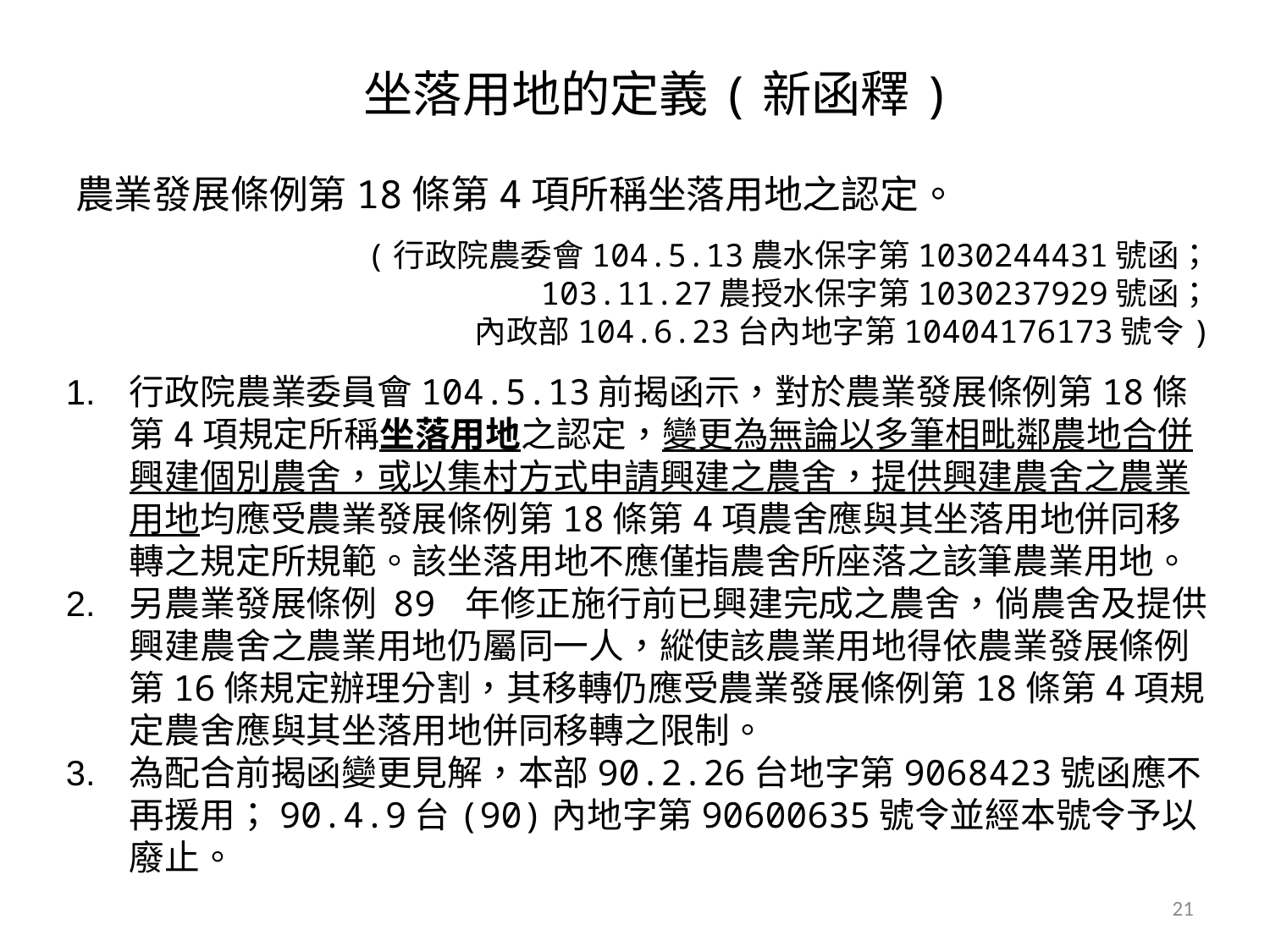

坐落用地的定義(新函釋)
農業發展條例第18條第4項所稱坐落用地之認定。
(行政院農委會104.5.13農水保字第1030244431號函；
	     103.11.27農授水保字第1030237929號函；
	內政部104.6.23台內地字第10404176173號令)
行政院農業委員會104.5.13前揭函示，對於農業發展條例第18條第4項規定所稱坐落用地之認定，變更為無論以多筆相毗鄰農地合併興建個別農舍，或以集村方式申請興建之農舍，提供興建農舍之農業用地均應受農業發展條例第18條第4項農舍應與其坐落用地併同移轉之規定所規範。該坐落用地不應僅指農舍所座落之該筆農業用地。
另農業發展條例 89 年修正施行前已興建完成之農舍，倘農舍及提供興建農舍之農業用地仍屬同一人，縱使該農業用地得依農業發展條例第16條規定辦理分割，其移轉仍應受農業發展條例第18條第4項規定農舍應與其坐落用地併同移轉之限制。
為配合前揭函變更見解，本部90.2.26台地字第9068423號函應不再援用；90.4.9台(90)內地字第90600635號令並經本號令予以廢止。
21